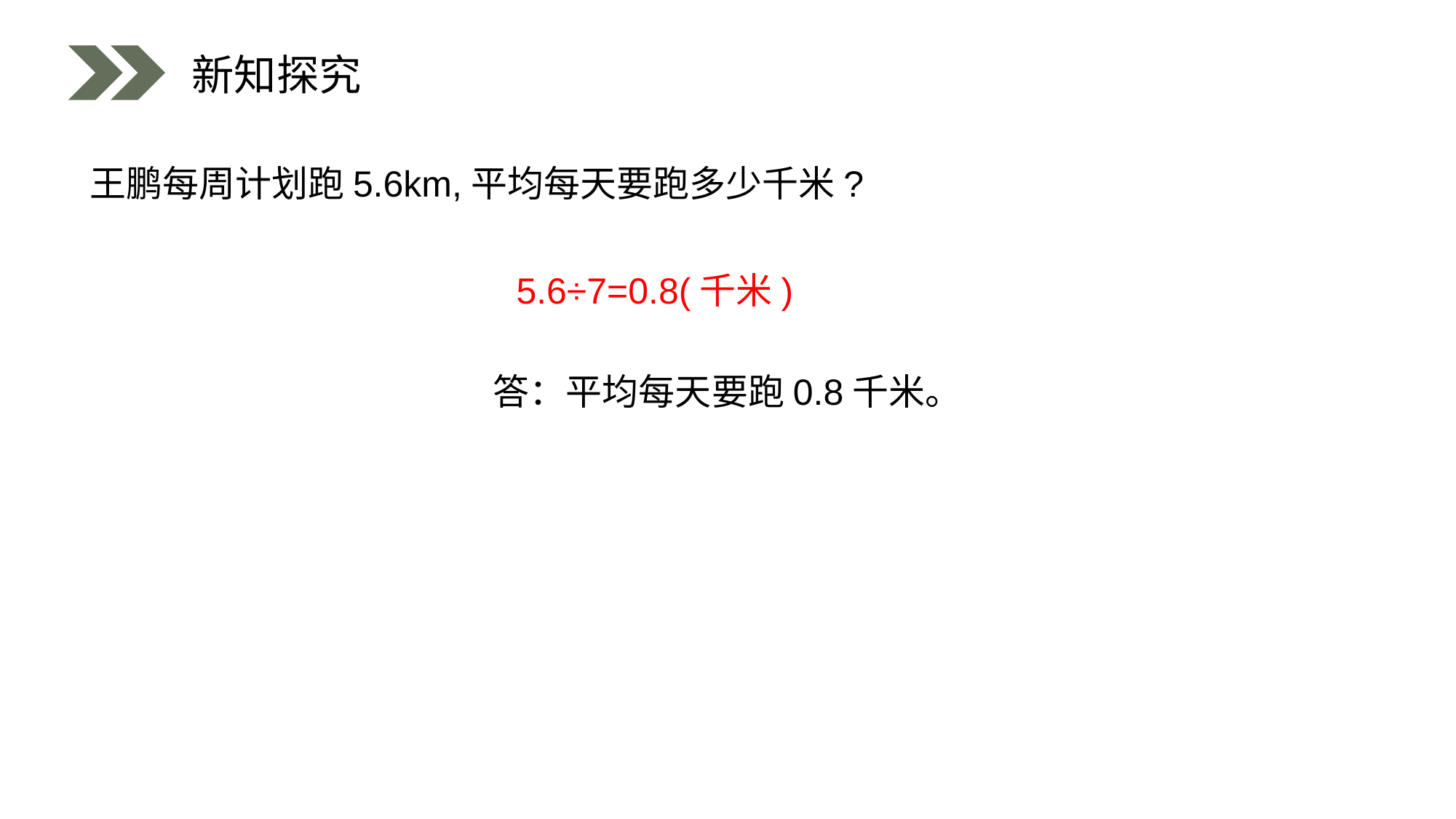

新知探究
王鹏每周计划跑5.6km,平均每天要跑多少千米?
5.6÷7=0.8(千米)
答：平均每天要跑0.8千米。